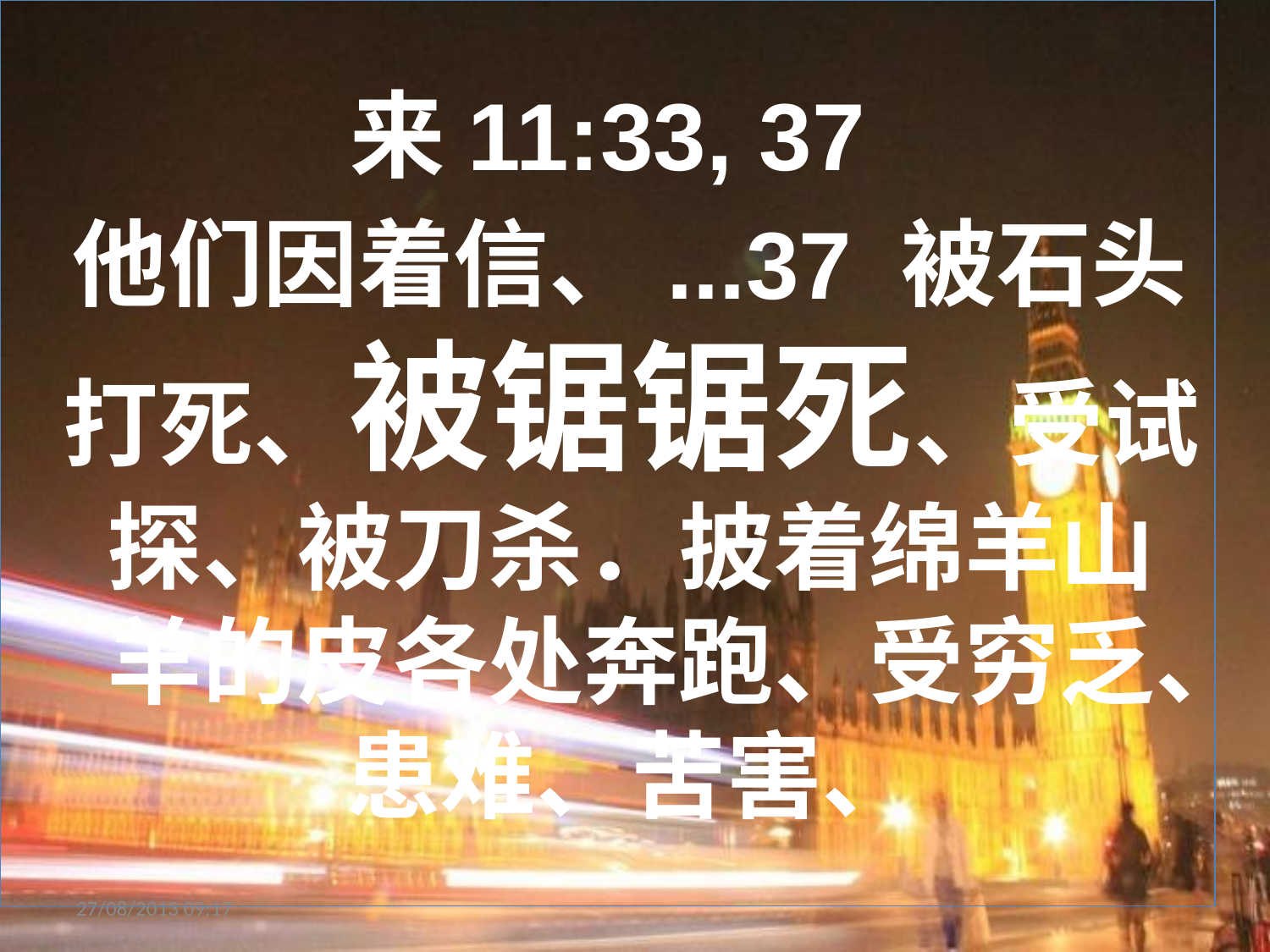

来11:33, 37
 他们因着信、...37 被石头打死、被锯锯死、受试探、被刀杀．披着绵羊山羊的皮各处奔跑、受穷乏、患难、苦害、
27/08/2013 09:17